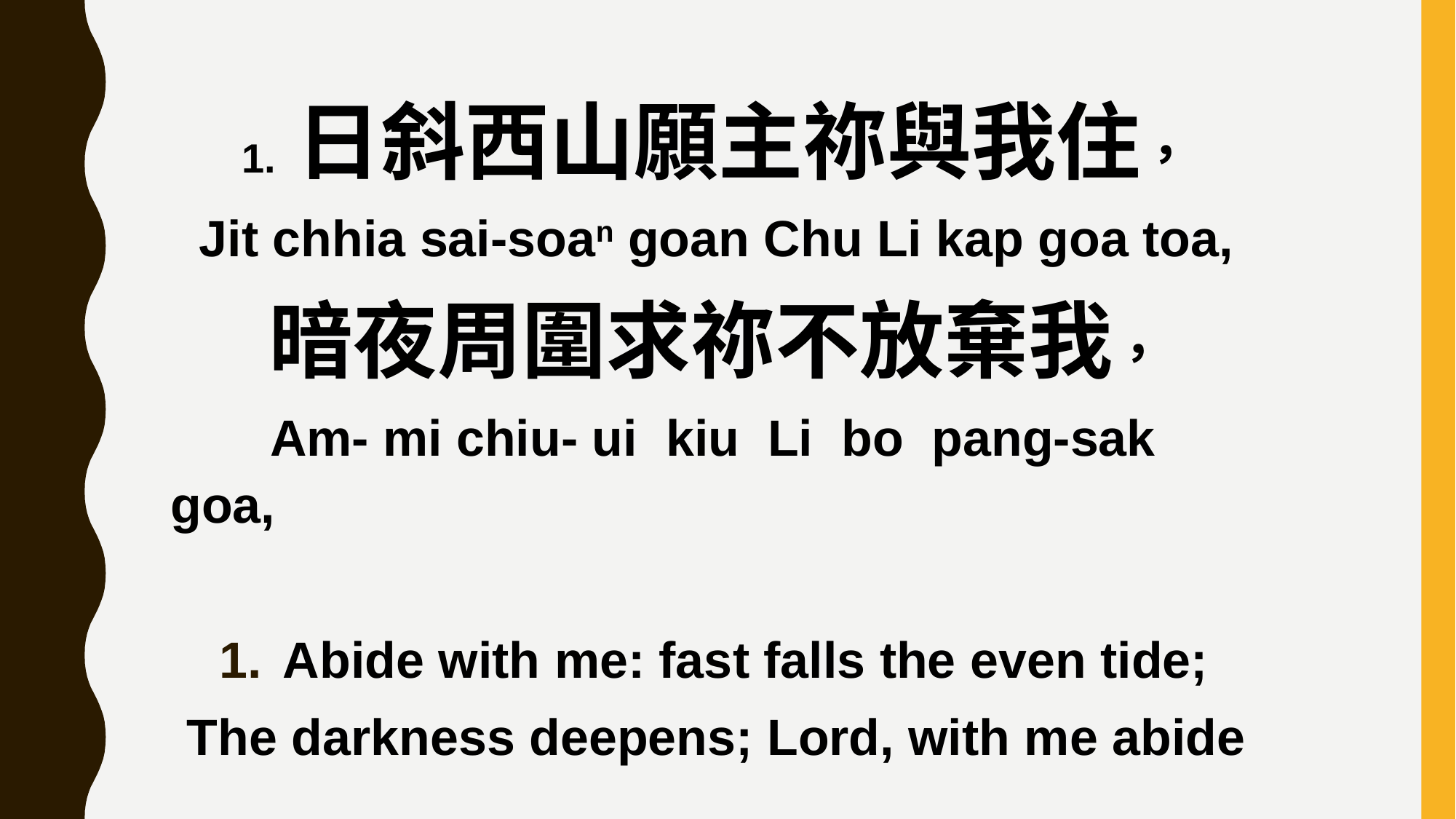

1. 日斜西山願主祢與我住，
Jit chhia sai-soan goan Chu Li kap goa toa,
暗夜周圍求祢不放棄我，
       Am- mi chiu- ui  kiu  Li  bo  pang-sak goa,

Abide with me: fast falls the even tide;
The darkness deepens; Lord, with me abide